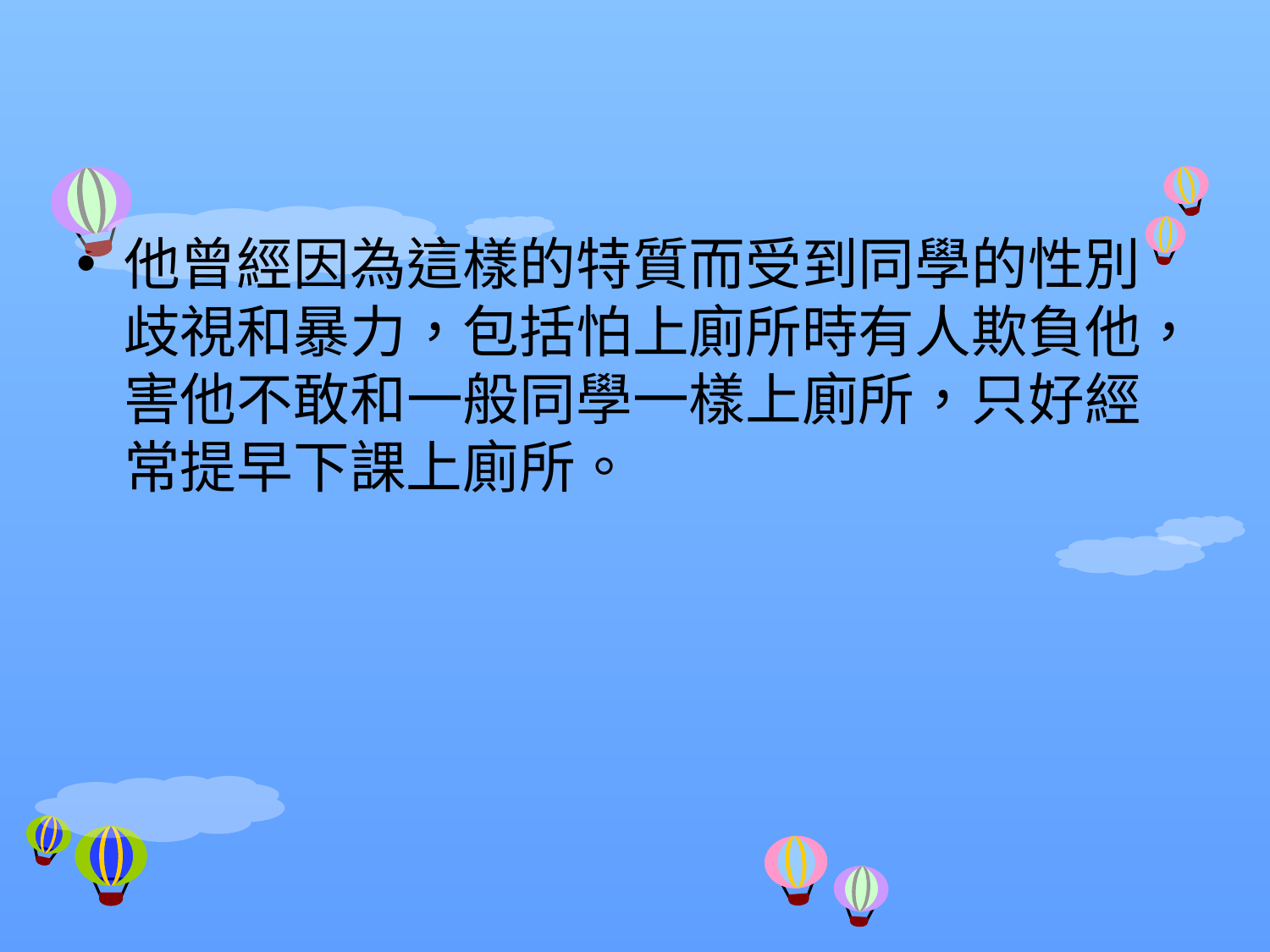

#
他曾經因為這樣的特質而受到同學的性別歧視和暴力，包括怕上廁所時有人欺負他，害他不敢和一般同學一樣上廁所，只好經常提早下課上廁所。